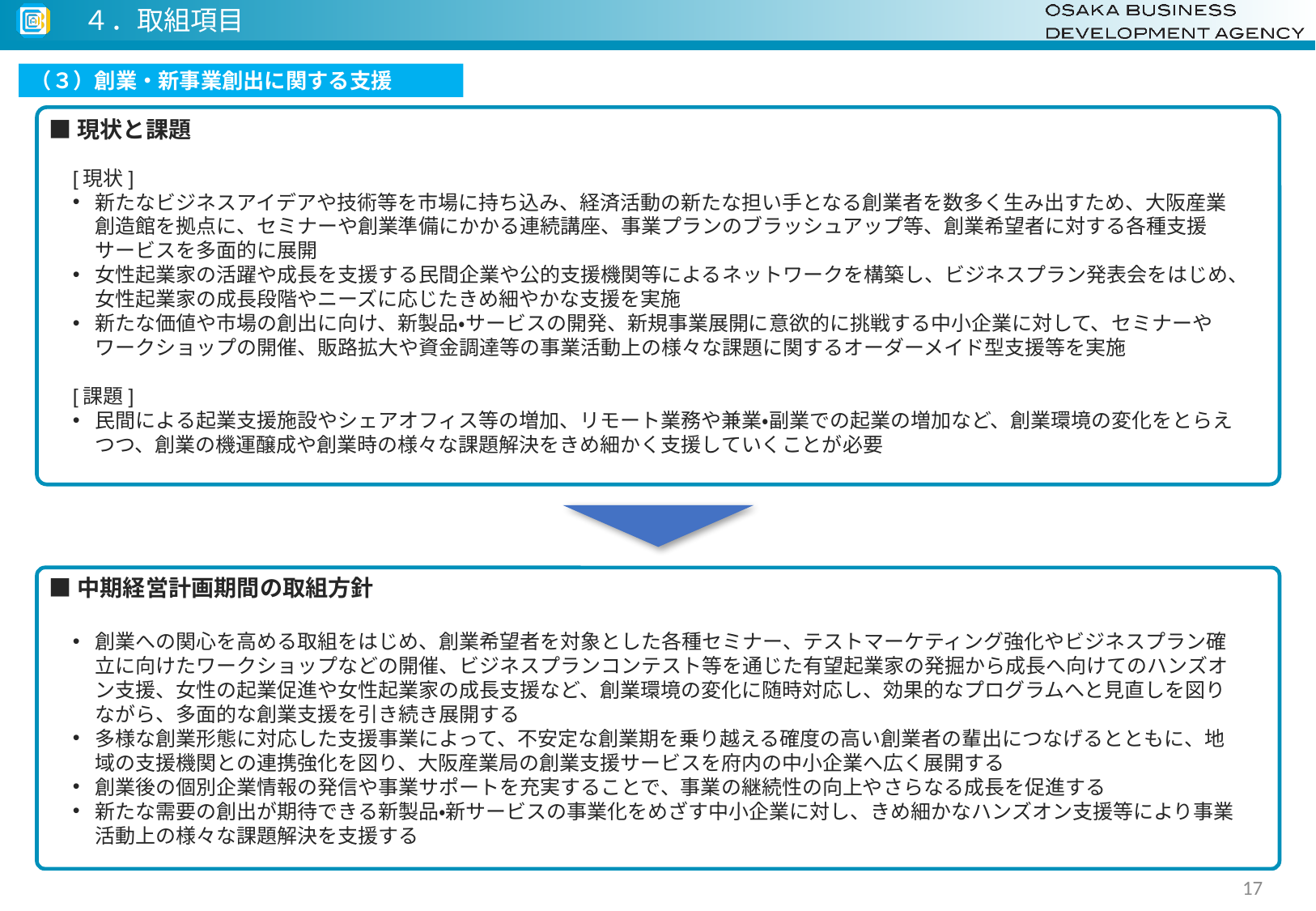

４．取組項目
（３）創業・新事業創出に関する支援

■現状と課題
[現状]
新たなビジネスアイデアや技術等を市場に持ち込み、経済活動の新たな担い手となる創業者を数多く生み出すため、大阪産業創造館を拠点に、セミナーや創業準備にかかる連続講座、事業プランのブラッシュアップ等、創業希望者に対する各種支援サービスを多面的に展開
女性起業家の活躍や成長を支援する民間企業や公的支援機関等によるネットワークを構築し、ビジネスプラン発表会をはじめ、女性起業家の成長段階やニーズに応じたきめ細やかな支援を実施
新たな価値や市場の創出に向け、新製品・サービスの開発、新規事業展開に意欲的に挑戦する中小企業に対して、セミナーやワークショップの開催、販路拡大や資金調達等の事業活動上の様々な課題に関するオーダーメイド型支援等を実施

[課題]
民間による起業支援施設やシェアオフィス等の増加、リモート業務や兼業・副業での起業の増加など、創業環境の変化をとらえつつ、創業の機運醸成や創業時の様々な課題解決をきめ細かく支援していくことが必要

■中期経営計画期間の取組方針
創業への関心を高める取組をはじめ、創業希望者を対象とした各種セミナー、テストマーケティング強化やビジネスプラン確立に向けたワークショップなどの開催、ビジネスプランコンテスト等を通じた有望起業家の発掘から成長へ向けてのハンズオン支援、女性の起業促進や女性起業家の成長支援など、創業環境の変化に随時対応し、効果的なプログラムへと見直しを図りながら、多面的な創業支援を引き続き展開する
多様な創業形態に対応した支援事業によって、不安定な創業期を乗り越える確度の高い創業者の輩出につなげるとともに、地域の支援機関との連携強化を図り、大阪産業局の創業支援サービスを府内の中小企業へ広く展開する
創業後の個別企業情報の発信や事業サポートを充実することで、事業の継続性の向上やさらなる成長を促進する
新たな需要の創出が期待できる新製品・新サービスの事業化をめざす中小企業に対し、きめ細かなハンズオン支援等により事業活動上の様々な課題解決を支援する
17